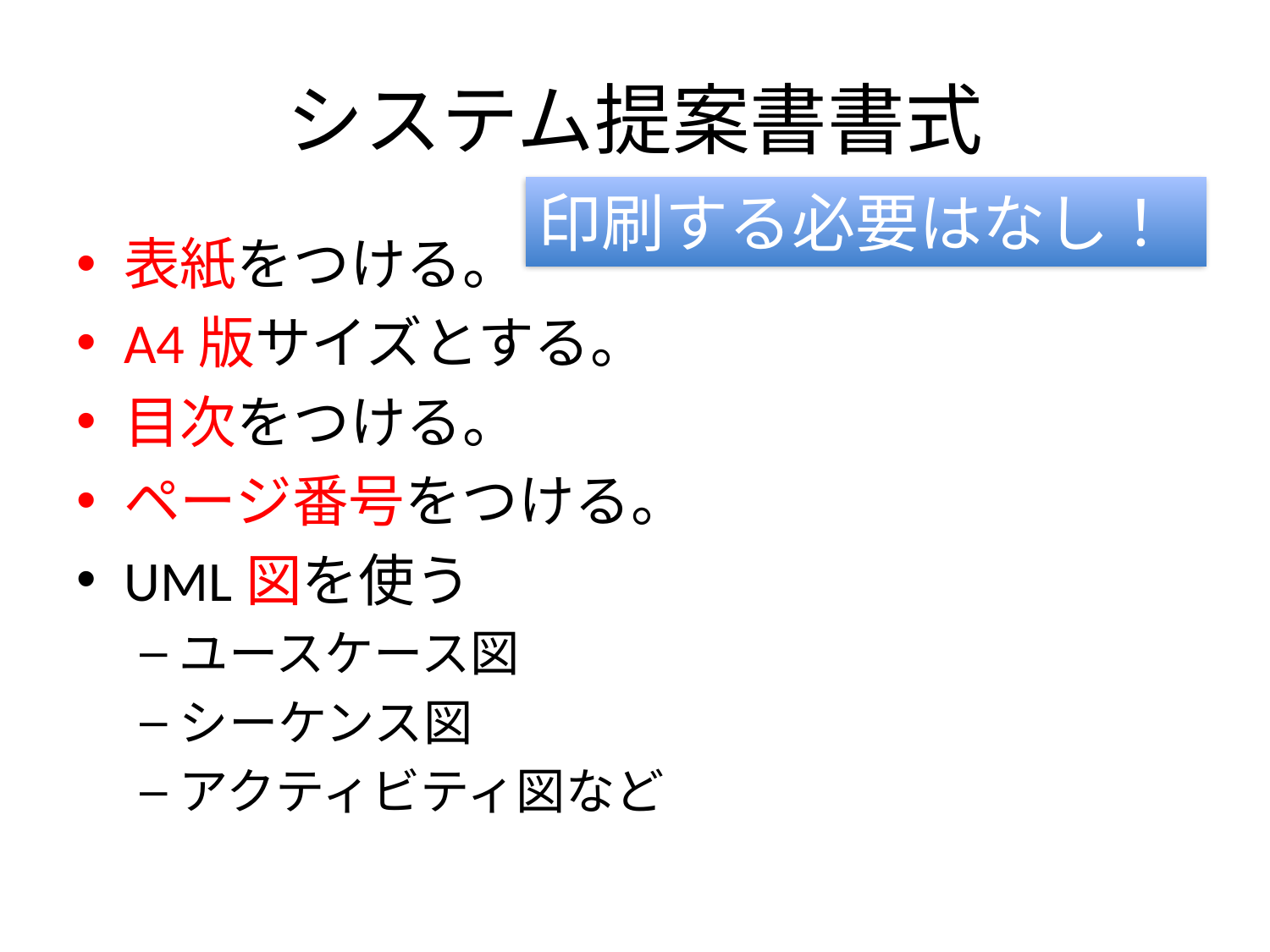

# システム提案書書式
印刷する必要はなし！
表紙をつける。
A4版サイズとする。
目次をつける。
ページ番号をつける。
UML図を使う
ユースケース図
シーケンス図
アクティビティ図など